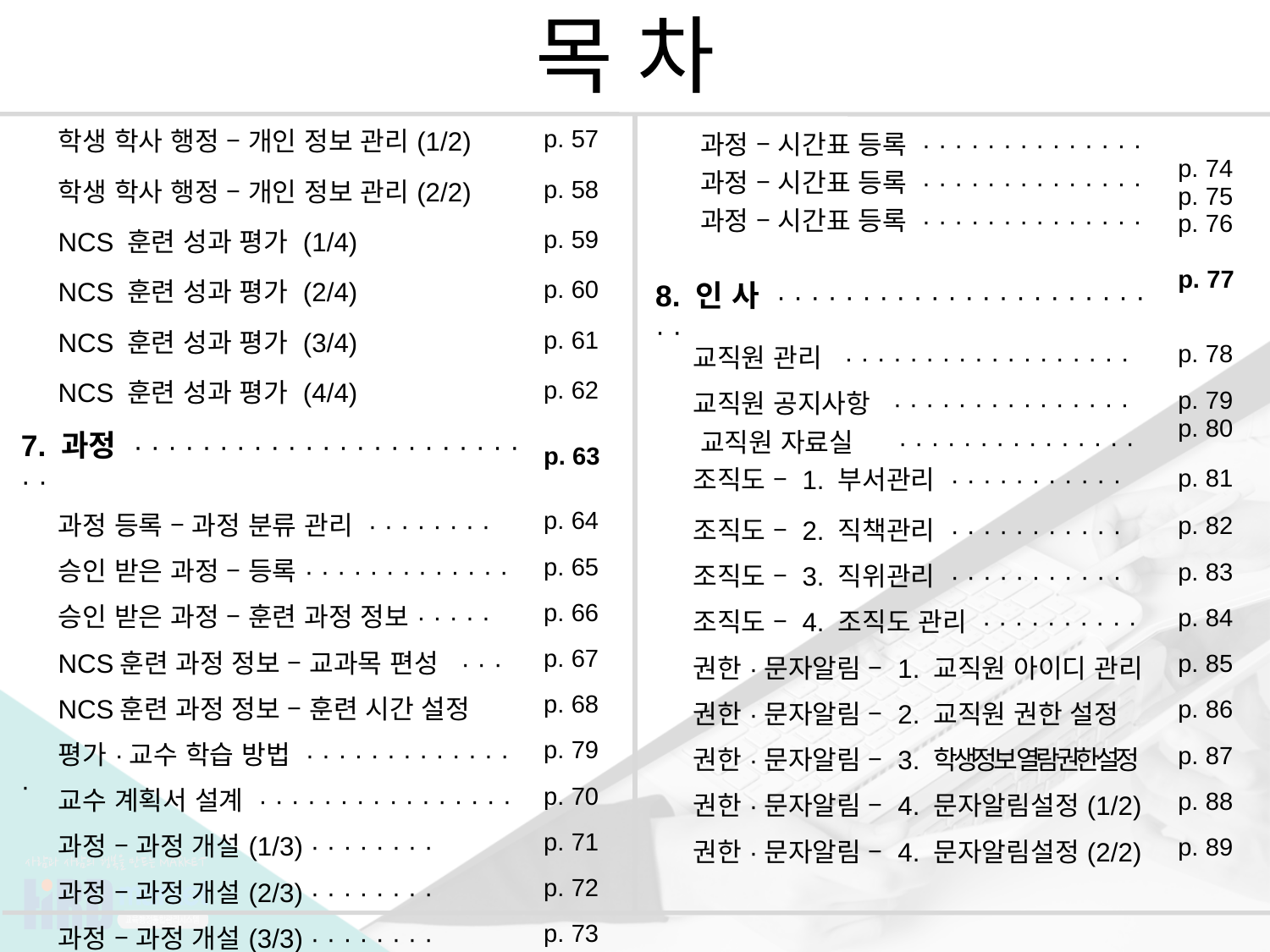

목 차

| 학생 학사 행정 – 개인 정보 관리(1/2) | p. 57 |
| --- | --- |
| 학생 학사 행정 – 개인 정보 관리(2/2) | p. 58 |
| NCS 훈련 성과 평가 (1/4) | p. 59 |
| NCS 훈련 성과 평가 (2/4) | p. 60 |
| NCS 훈련 성과 평가 (3/4) | p. 61 |
| NCS 훈련 성과 평가 (4/4) | p. 62 |
| 7. 과정 · · · · · · · · · · · · · · · · · · · · · · · · · | p. 63 |
| 과정 등록 – 과정 분류 관리 · · · · · · · · | p. 64 |
| 승인 받은 과정 – 등록· · · · · · · · · · · · · | p. 65 |
| 승인 받은 과정 – 훈련 과정 정보· · · · · | p. 66 |
| NCS훈련 과정 정보 – 교과목 편성 · · · | p. 67 |
| NCS훈련 과정 정보 – 훈련 시간 설정 | p. 68 |
| 평가·교수 학습 방법 · · · · · · · · · · · · · · | p. 79 |
| 교수 계획서 설계 · · · · · · · · · · · · · · · · | p. 70 |
| 과정 – 과정 개설(1/3) · · · · · · · · | p. 71 |
| 과정 – 과정 개설(2/3) · · · · · · · · | p. 72 |
| 과정 – 과정 개설(3/3) · · · · · · · · | p. 73 |
| 과정 – 시간표 등록 · · · · · · · · · · · · · · 과정 – 시간표 등록 · · · · · · · · · · · · · · 과정 – 시간표 등록 · · · · · · · · · · · · · · 8. 인 사 · · · · · · · · · · · · · · · · · · · · · · · · | p. 74 p. 75 p. 76 p. 77 |
| --- | --- |
| 교직원 관리 · · · · · · · · · · · · · · · · · · | p. 78 |
| 교직원 공지사항 · · · · · · · · · · · · · · · 교직원 자료실 · · · · · · · · · · · · · · · | p. 79 p. 80 |
| 조직도 – 1. 부서관리 · · · · · · · · · · · | p. 81 |
| 조직도 – 2. 직책관리 · · · · · · · · · · · | p. 82 |
| 조직도 – 3. 직위관리 · · · · · · · · · · · | p. 83 |
| 조직도 – 4. 조직도 관리 · · · · · · · · · · | p. 84 |
| 권한·문자알림 – 1. 교직원 아이디 관리 | p. 85 |
| 권한·문자알림 – 2. 교직원 권한 설정 | p. 86 |
| 권한·문자알림 – 3. 학생정보 열람권한설정 | p. 87 |
| 권한·문자알림 – 4. 문자알림설정(1/2) | p. 88 |
| 권한·문자알림 – 4. 문자알림설정(2/2) | p. 89 |